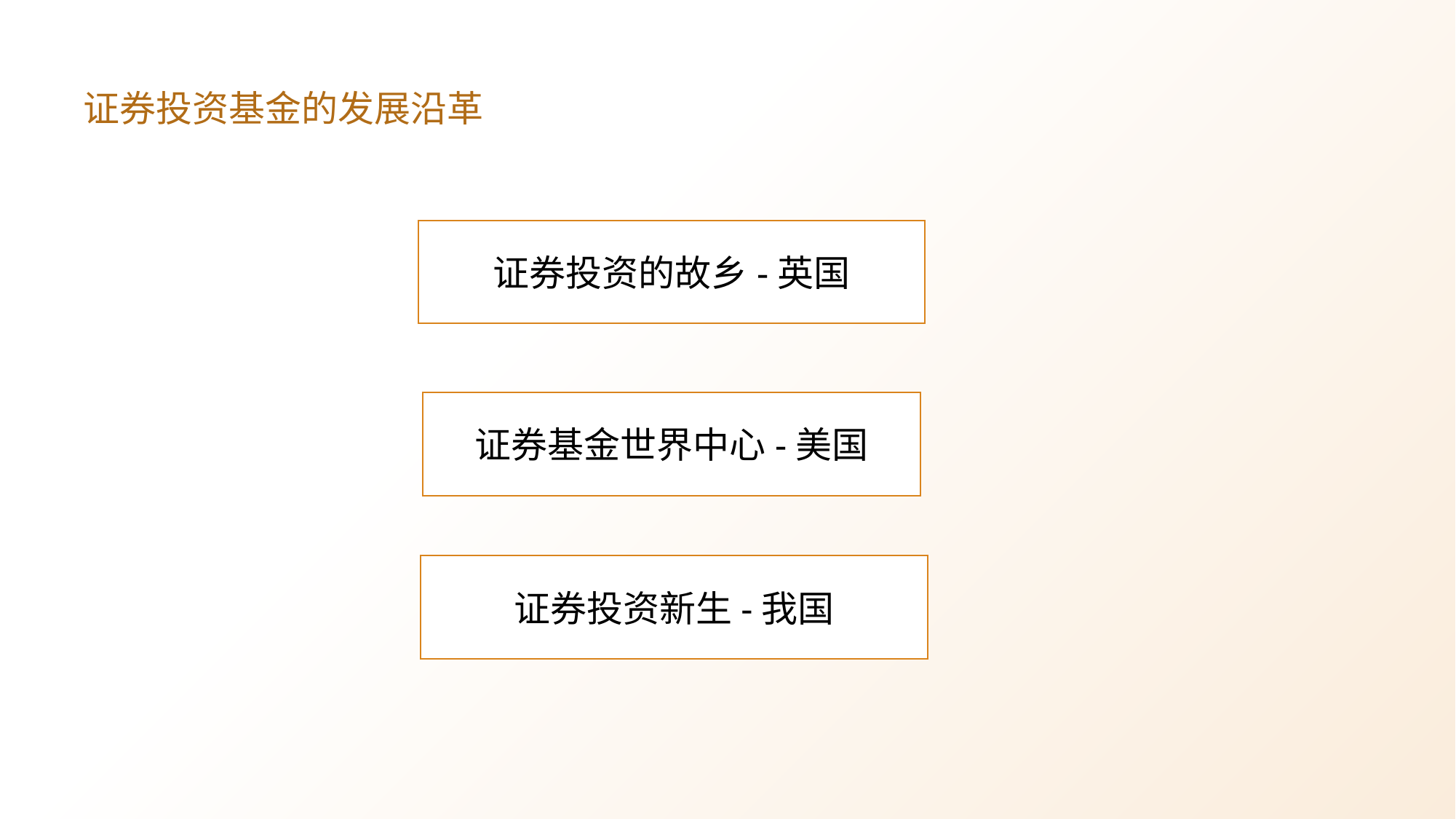

# 证券投资基金的发展沿革
证券投资的故乡-英国
证券基金世界中心-美国
证券投资新生-我国